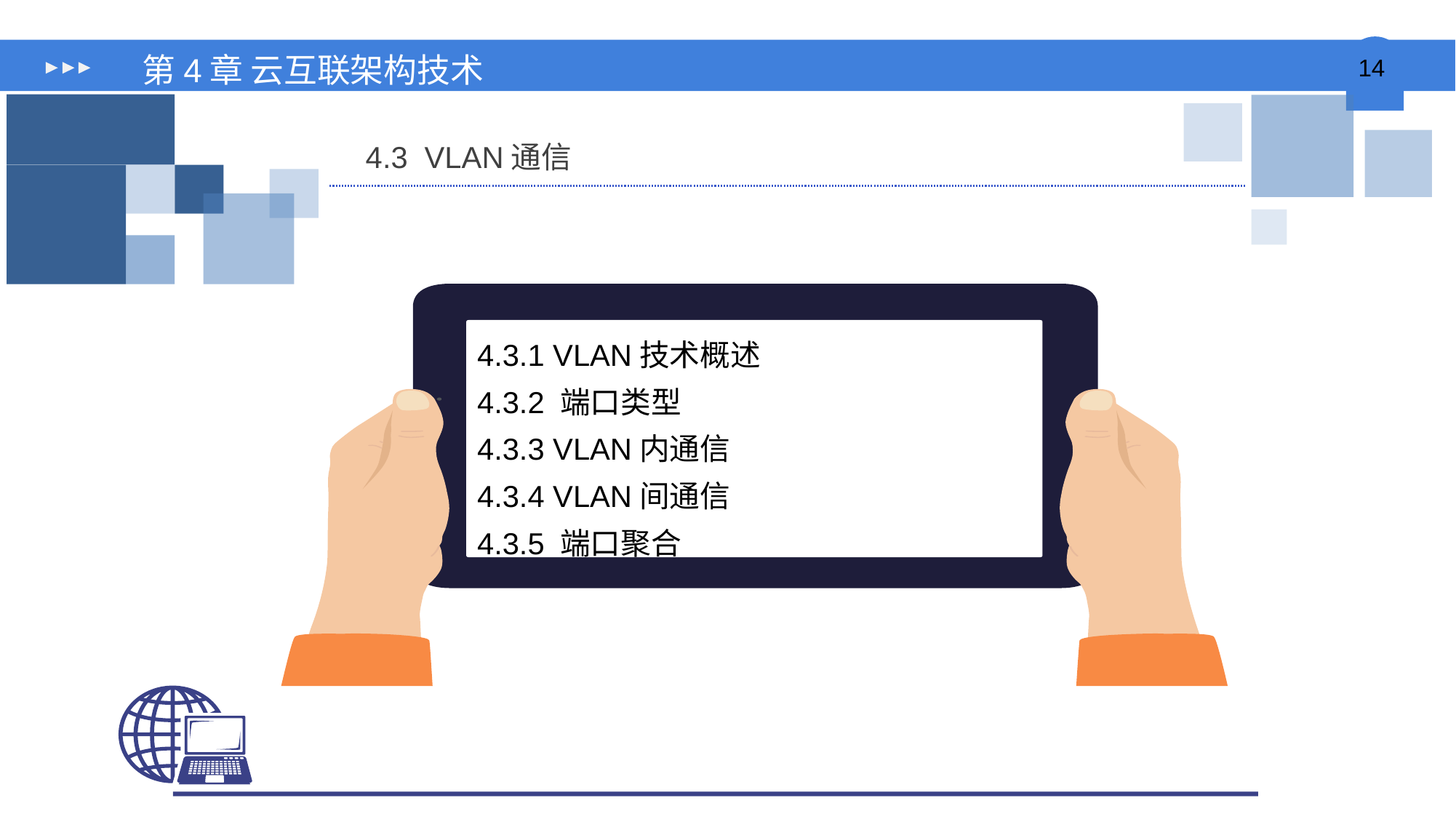

# 第4章 云互联架构技术
4.3  VLAN通信

4.3.1 VLAN技术概述
4.3.2 端口类型
4.3.3 VLAN内通信
4.3.4 VLAN间通信
4.3.5 端口聚合